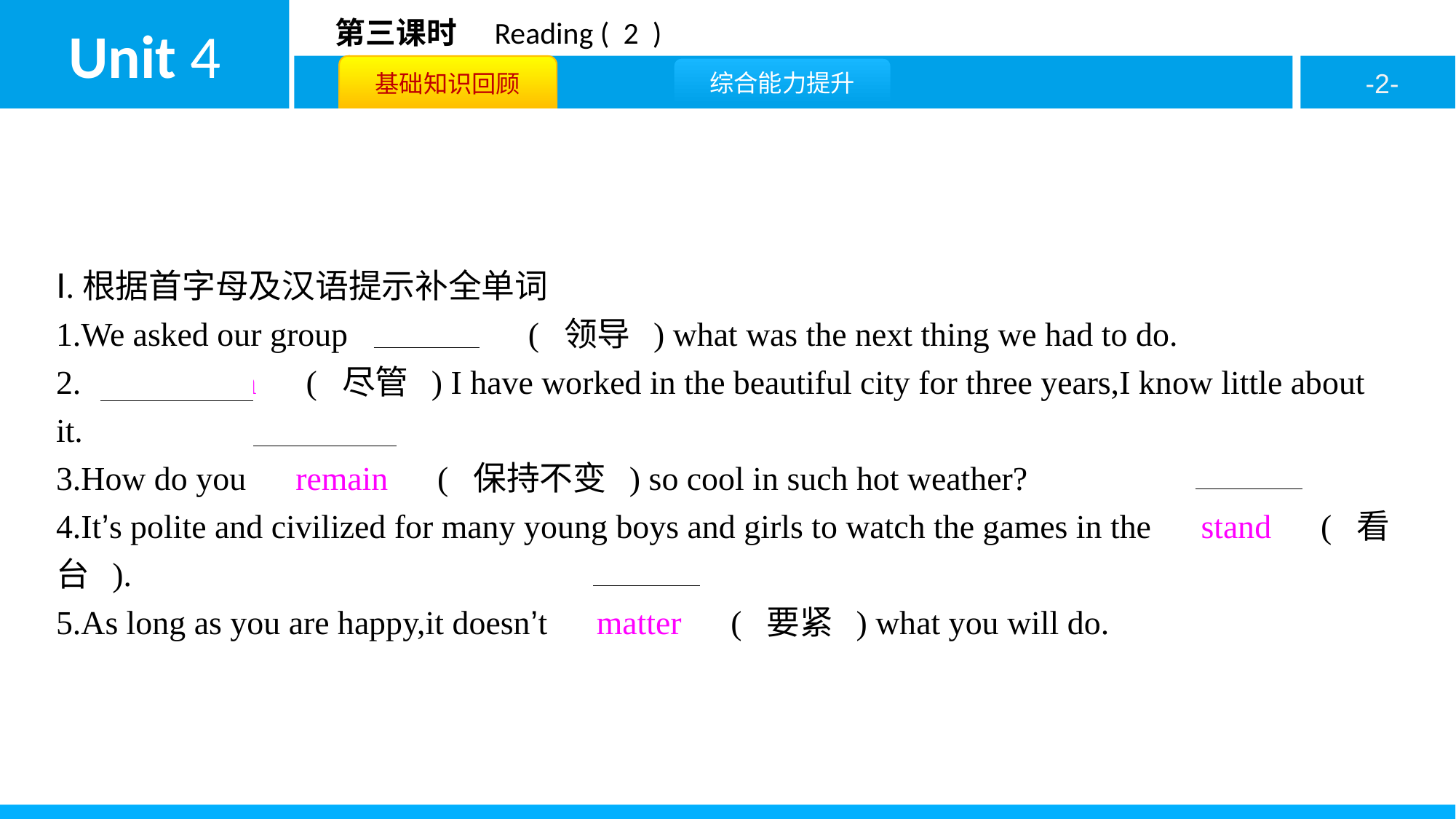

Ⅰ.根据首字母及汉语提示补全单词
1.We asked our group　leader　(  领导  ) what was the next thing we had to do.
2.　Although　(  尽管  ) I have worked in the beautiful city for three years,I know little about it.
3.How do you　remain　(  保持不变  ) so cool in such hot weather?
4.It’s polite and civilized for many young boys and girls to watch the games in the　stand　(  看台  ).
5.As long as you are happy,it doesn’t　matter　(  要紧  ) what you will do.